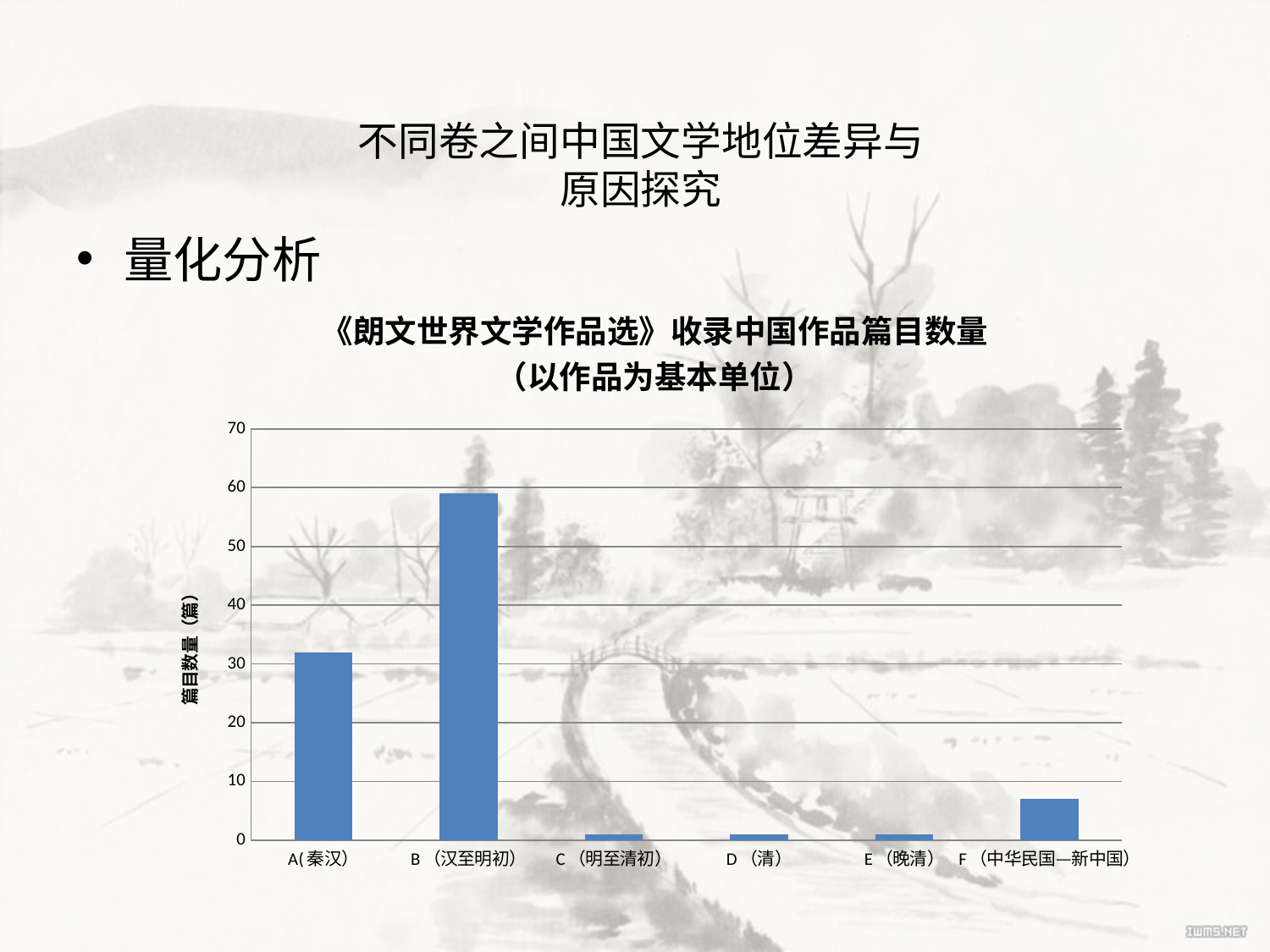

# 不同卷之间中国文学地位差异与 原因探究
量化分析

### Chart: 《朗文世界文学作品选》收录中国作品篇目数量
（以作品为基本单位）

| Category | 收录中国作品篇目数量 |
|---|---|
| A(秦汉） | 32.0 |
| B（汉至明初） | 59.0 |
| C（明至清初） | 1.0 |
| D（清） | 1.0 |
| E（晚清） | 1.0 |
| F（中华民国—新中国） | 7.0 |